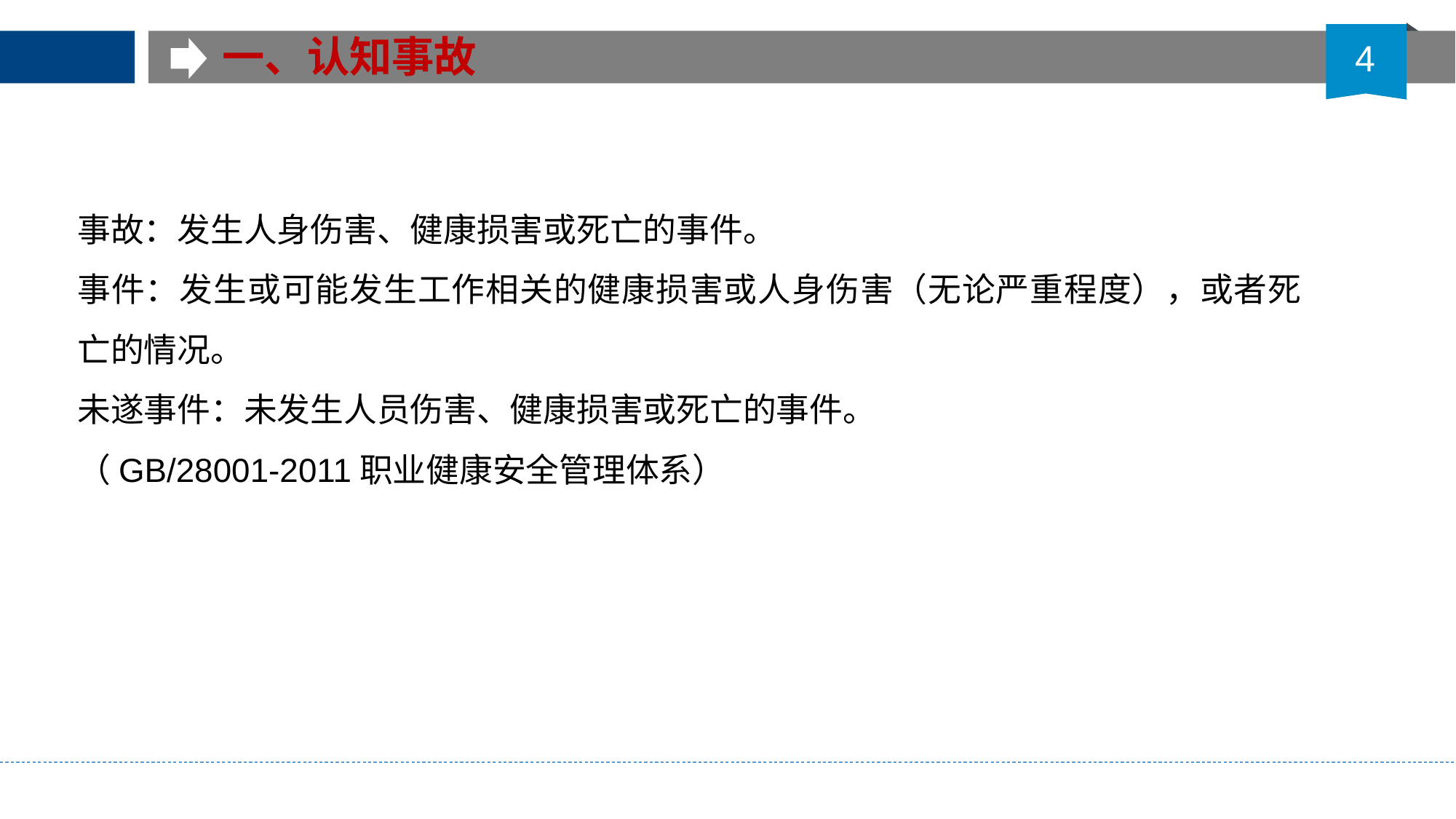

一、认知事故
4
事故：发生人身伤害、健康损害或死亡的事件。
事件：发生或可能发生工作相关的健康损害或人身伤害（无论严重程度），或者死亡的情况。
未遂事件：未发生人员伤害、健康损害或死亡的事件。
（GB/28001-2011职业健康安全管理体系）